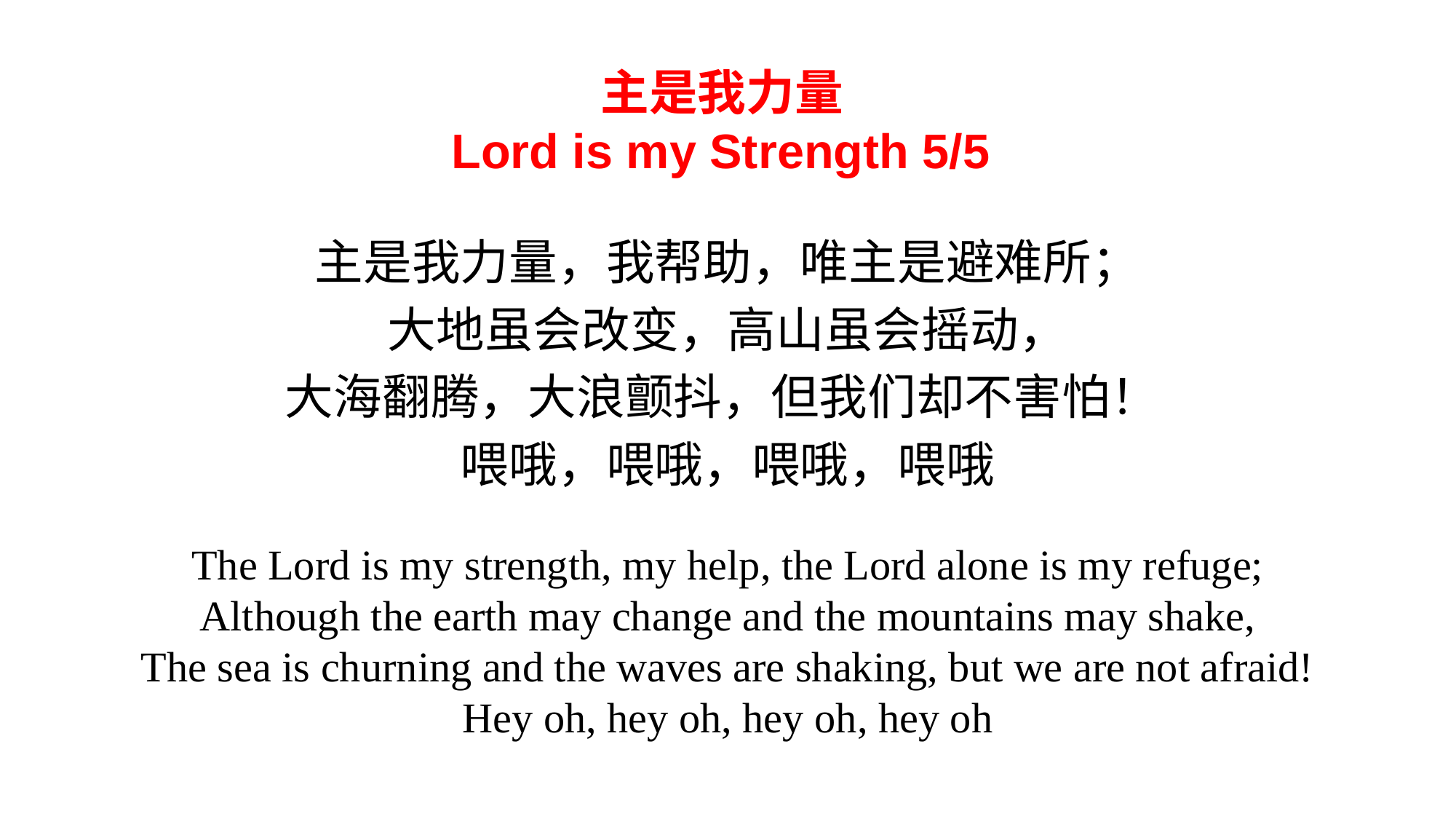

# 主是我力量 Lord is my Strength 5/5
主是我力量，我帮助，唯主是避难所；
大地虽会改变，高山虽会摇动，
大海翻腾，大浪颤抖，但我们却不害怕！
喂哦，喂哦，喂哦，喂哦

The Lord is my strength, my help, the Lord alone is my refuge;
Although the earth may change and the mountains may shake,
The sea is churning and the waves are shaking, but we are not afraid!
Hey oh, hey oh, hey oh, hey oh